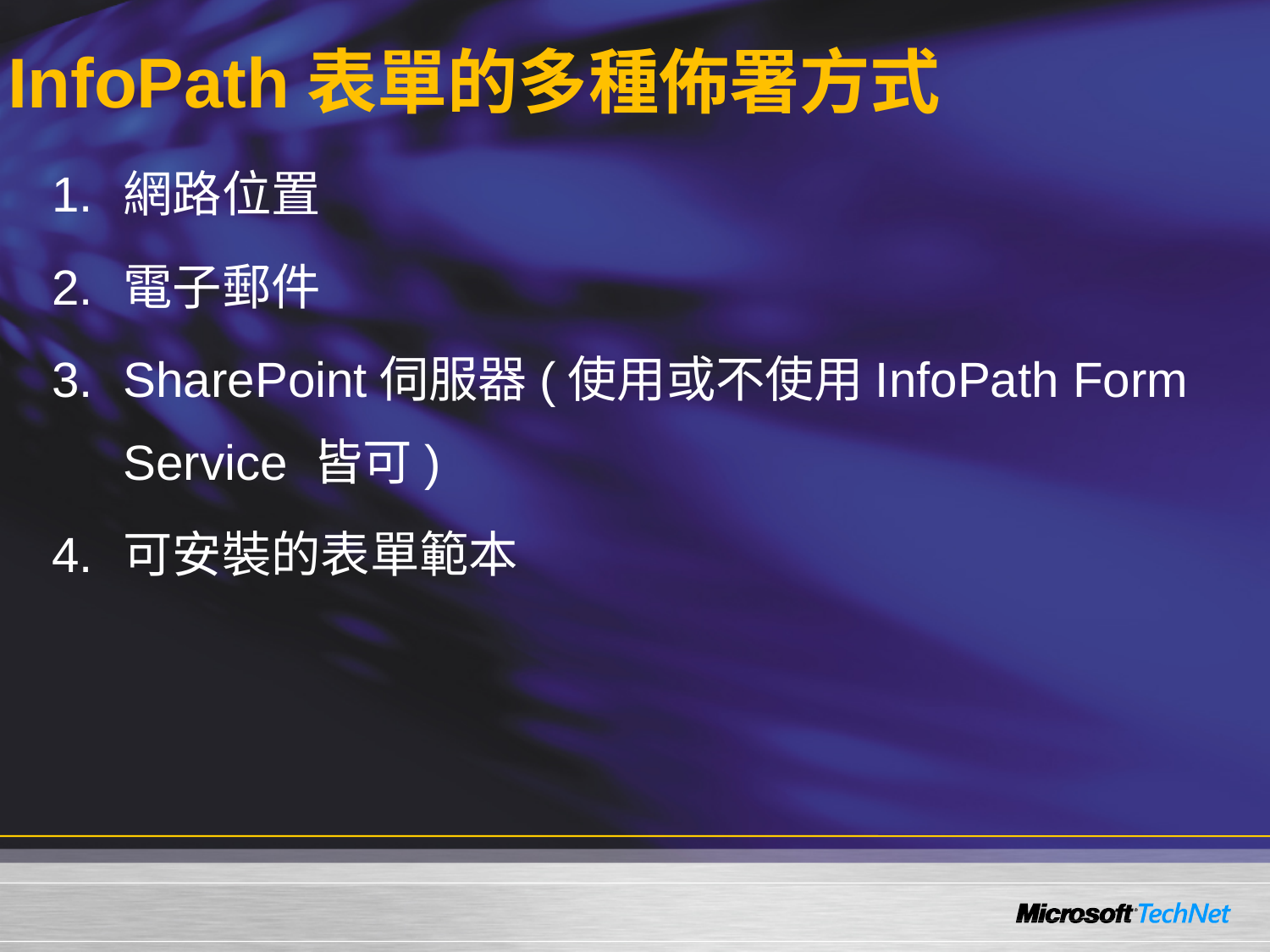

# InfoPath表單的多種佈署方式
網路位置
電子郵件
SharePoint伺服器(使用或不使用InfoPath Form Service 皆可)
可安裝的表單範本